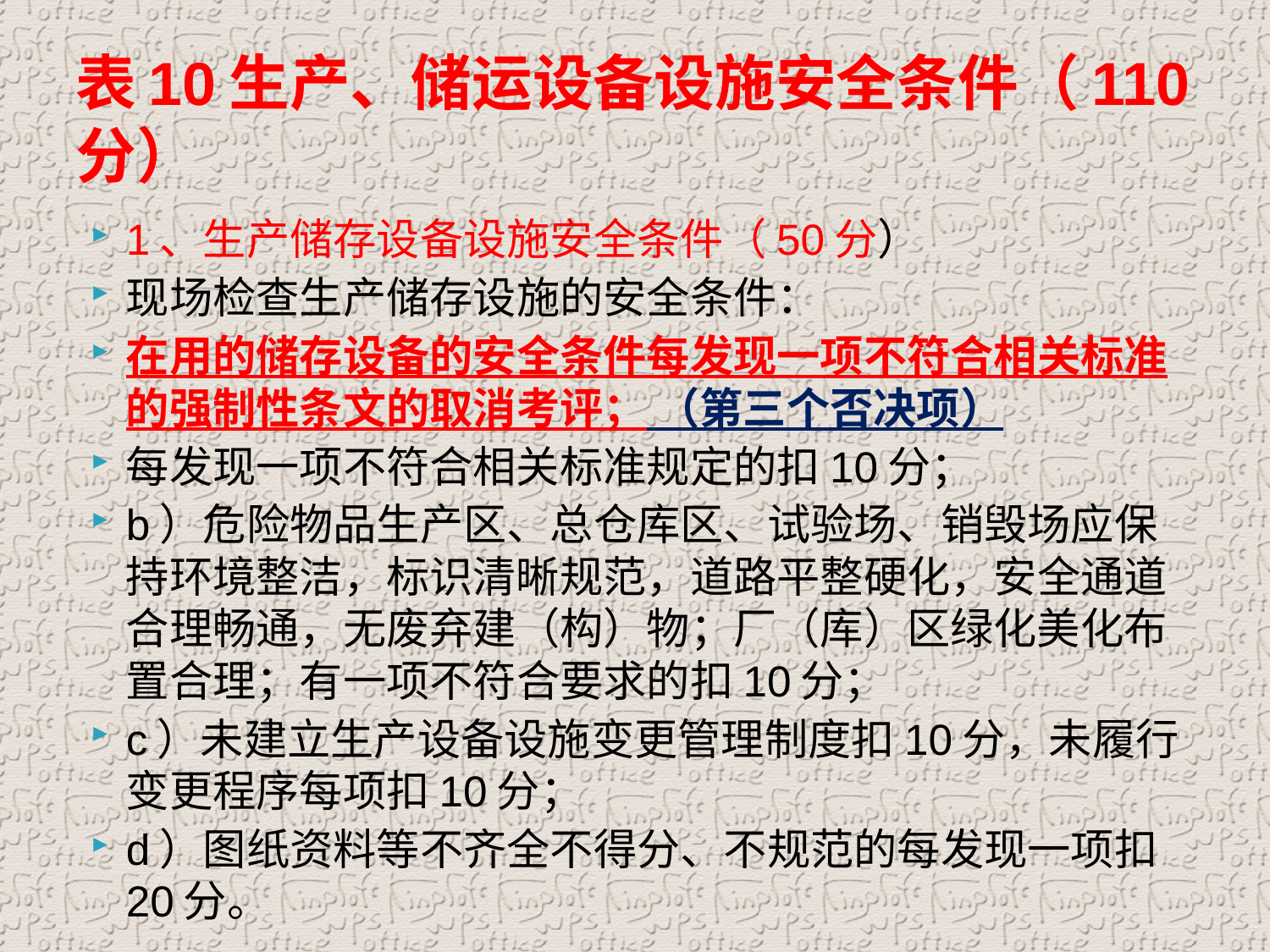

# 表10生产、储运设备设施安全条件（110分）
1、生产储存设备设施安全条件（50分）
现场检查生产储存设施的安全条件：
在用的储存设备的安全条件每发现一项不符合相关标准的强制性条文的取消考评； （第三个否决项）
每发现一项不符合相关标准规定的扣10分；
b）危险物品生产区、总仓库区、试验场、销毁场应保持环境整洁，标识清晰规范，道路平整硬化，安全通道合理畅通，无废弃建（构）物；厂（库）区绿化美化布置合理；有一项不符合要求的扣10分；
c）未建立生产设备设施变更管理制度扣10分，未履行变更程序每项扣10分；
d）图纸资料等不齐全不得分、不规范的每发现一项扣20分。